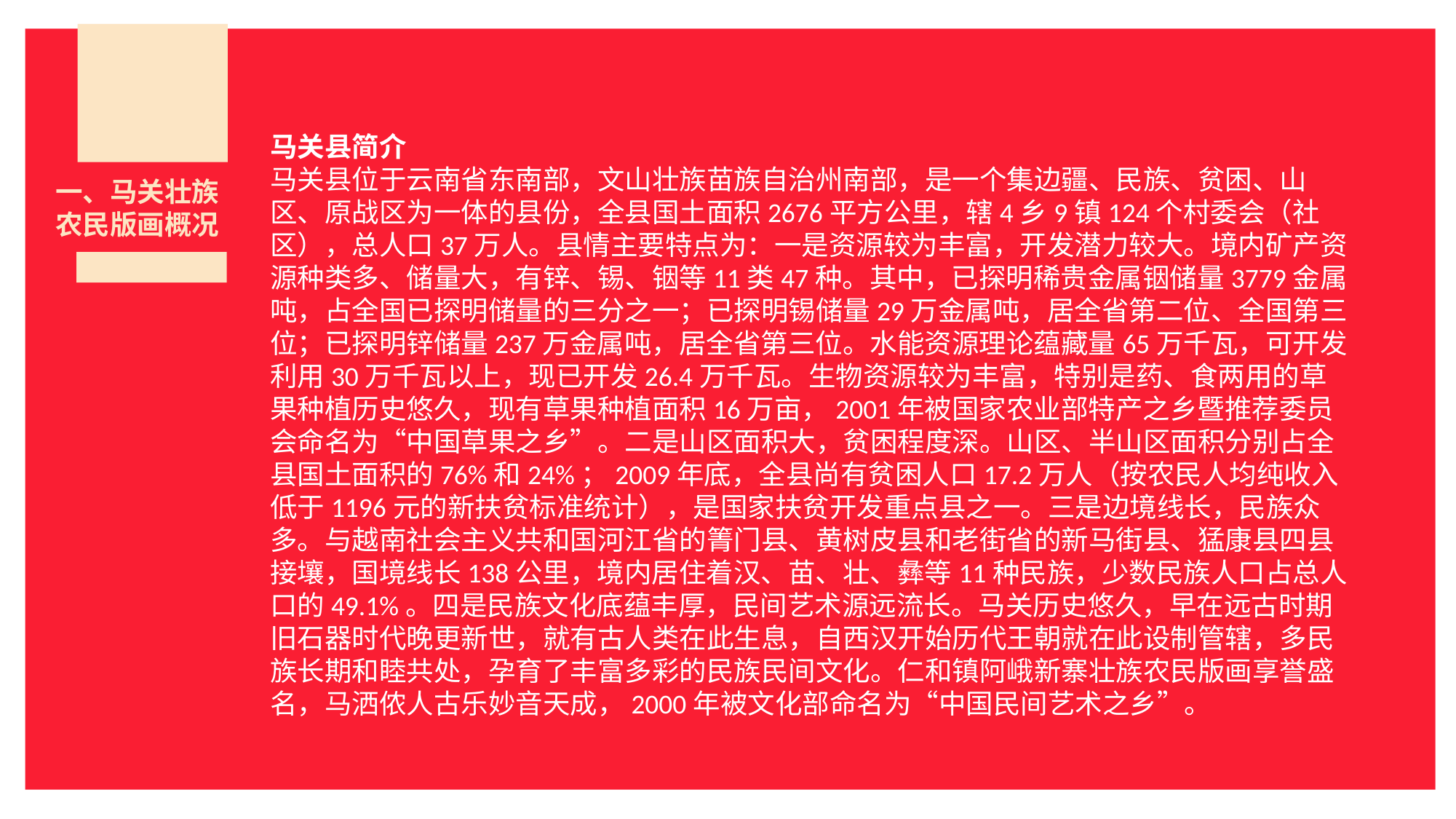

马关县简介
马关县位于云南省东南部，文山壮族苗族自治州南部，是一个集边疆、民族、贫困、山区、原战区为一体的县份，全县国土面积2676平方公里，辖4乡9镇124个村委会（社区），总人口37万人。县情主要特点为：一是资源较为丰富，开发潜力较大。境内矿产资源种类多、储量大，有锌、锡、铟等11类47种。其中，已探明稀贵金属铟储量3779金属吨，占全国已探明储量的三分之一；已探明锡储量29万金属吨，居全省第二位、全国第三位；已探明锌储量237万金属吨，居全省第三位。水能资源理论蕴藏量65万千瓦，可开发利用30万千瓦以上，现已开发26.4万千瓦。生物资源较为丰富，特别是药、食两用的草果种植历史悠久，现有草果种植面积16万亩，2001年被国家农业部特产之乡暨推荐委员会命名为“中国草果之乡”。二是山区面积大，贫困程度深。山区、半山区面积分别占全县国土面积的76%和24%；2009年底，全县尚有贫困人口17.2万人（按农民人均纯收入低于1196元的新扶贫标准统计），是国家扶贫开发重点县之一。三是边境线长，民族众多。与越南社会主义共和国河江省的箐门县、黄树皮县和老街省的新马街县、猛康县四县接壤，国境线长138公里，境内居住着汉、苗、壮、彝等11种民族，少数民族人口占总人口的49.1%。四是民族文化底蕴丰厚，民间艺术源远流长。马关历史悠久，早在远古时期旧石器时代晚更新世，就有古人类在此生息，自西汉开始历代王朝就在此设制管辖，多民族长期和睦共处，孕育了丰富多彩的民族民间文化。仁和镇阿峨新寨壮族农民版画享誉盛名，马洒侬人古乐妙音天成，2000年被文化部命名为“中国民间艺术之乡”。
一、马关壮族
农民版画概况